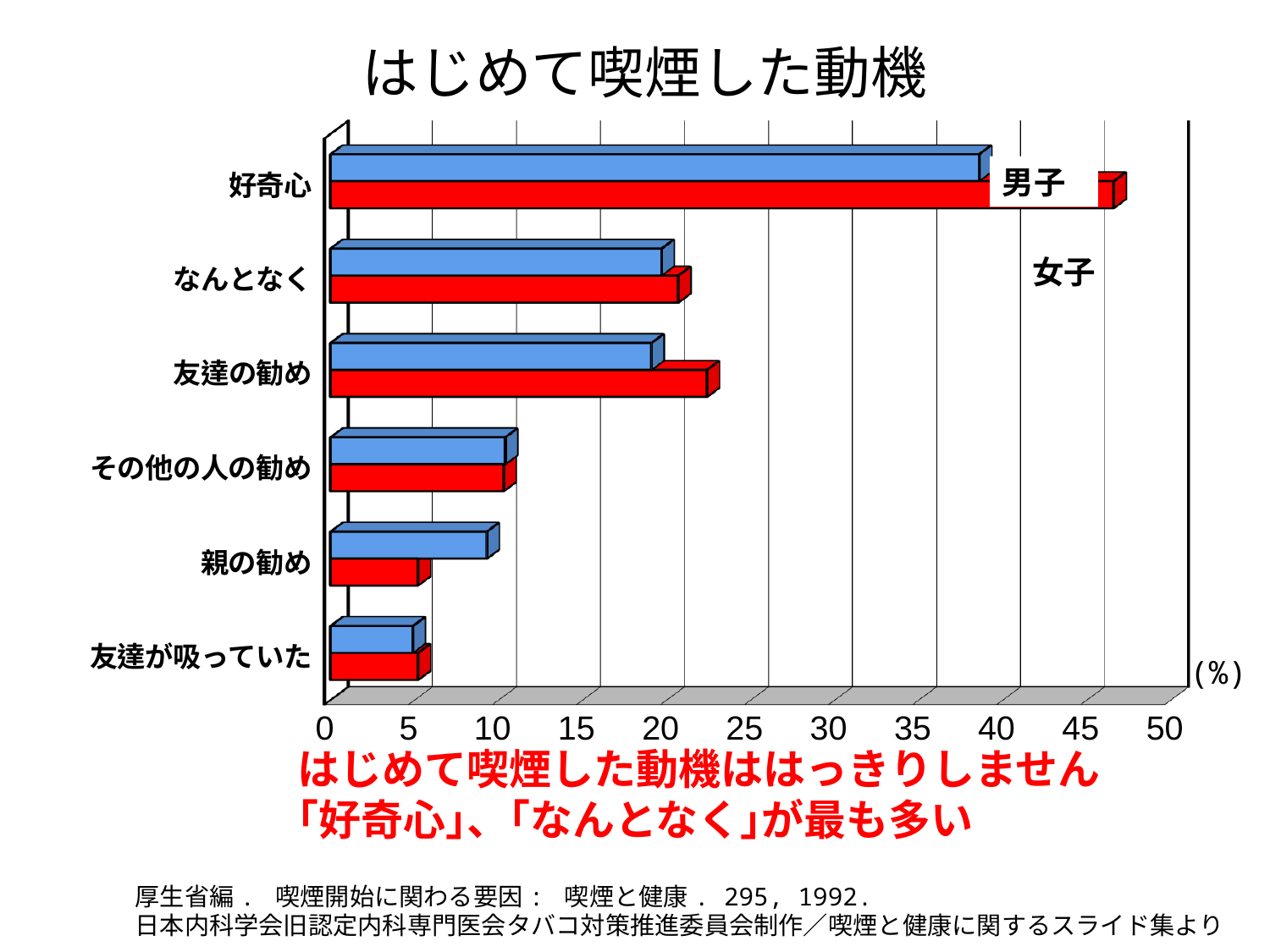

# はじめて喫煙した動機

[unsupported chart]

男子
女子
(%)
はじめて喫煙した動機ははっきりしません
｢好奇心｣、｢なんとなく｣が最も多い
厚生省編. 喫煙開始に関わる要因: 喫煙と健康. 295, 1992.
日本内科学会旧認定内科専門医会タバコ対策推進委員会制作／喫煙と健康に関するスライド集より